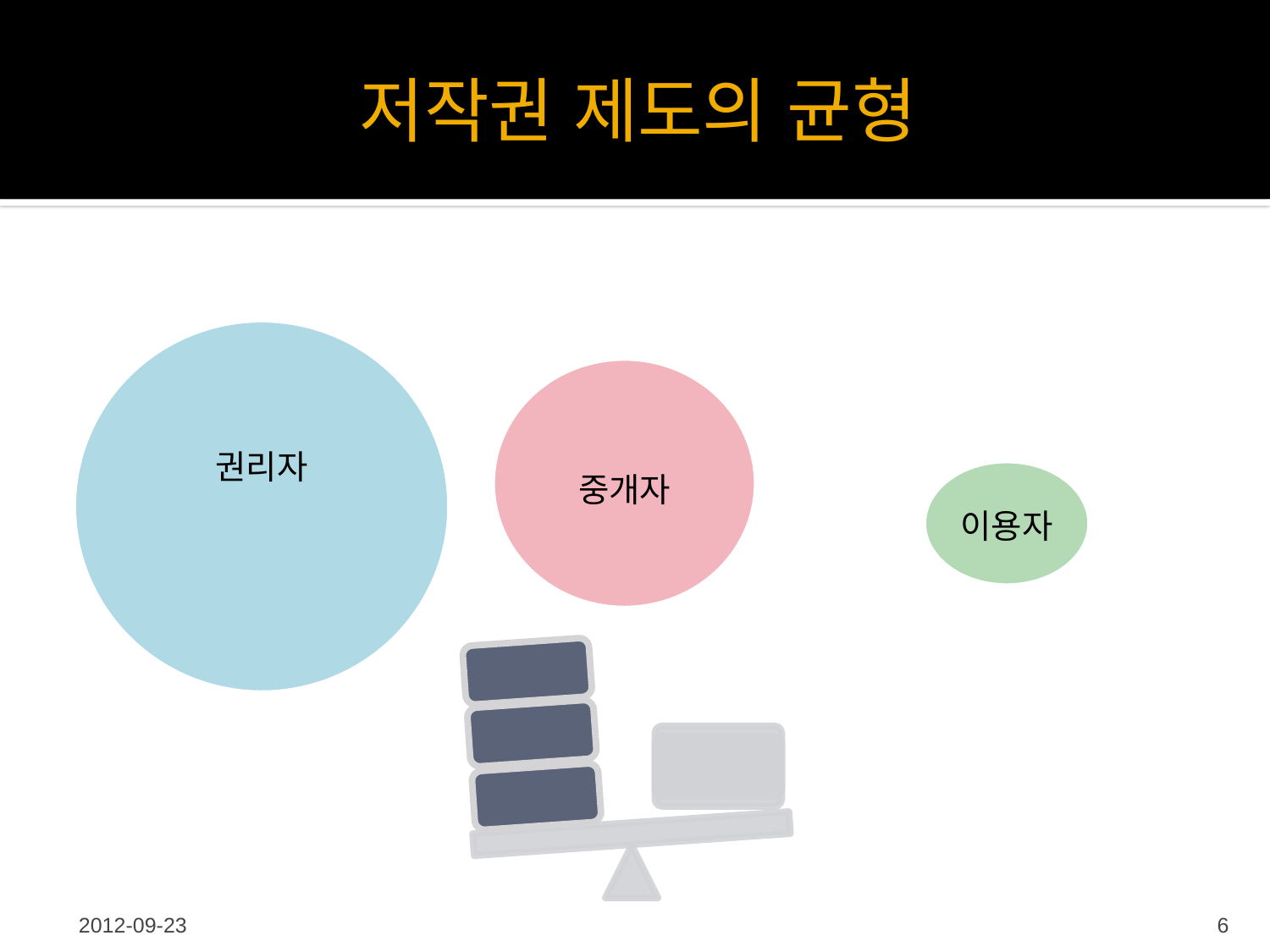

# 저작권 제도의 균형
권리자
중개자
이용자

2012-09-23
6